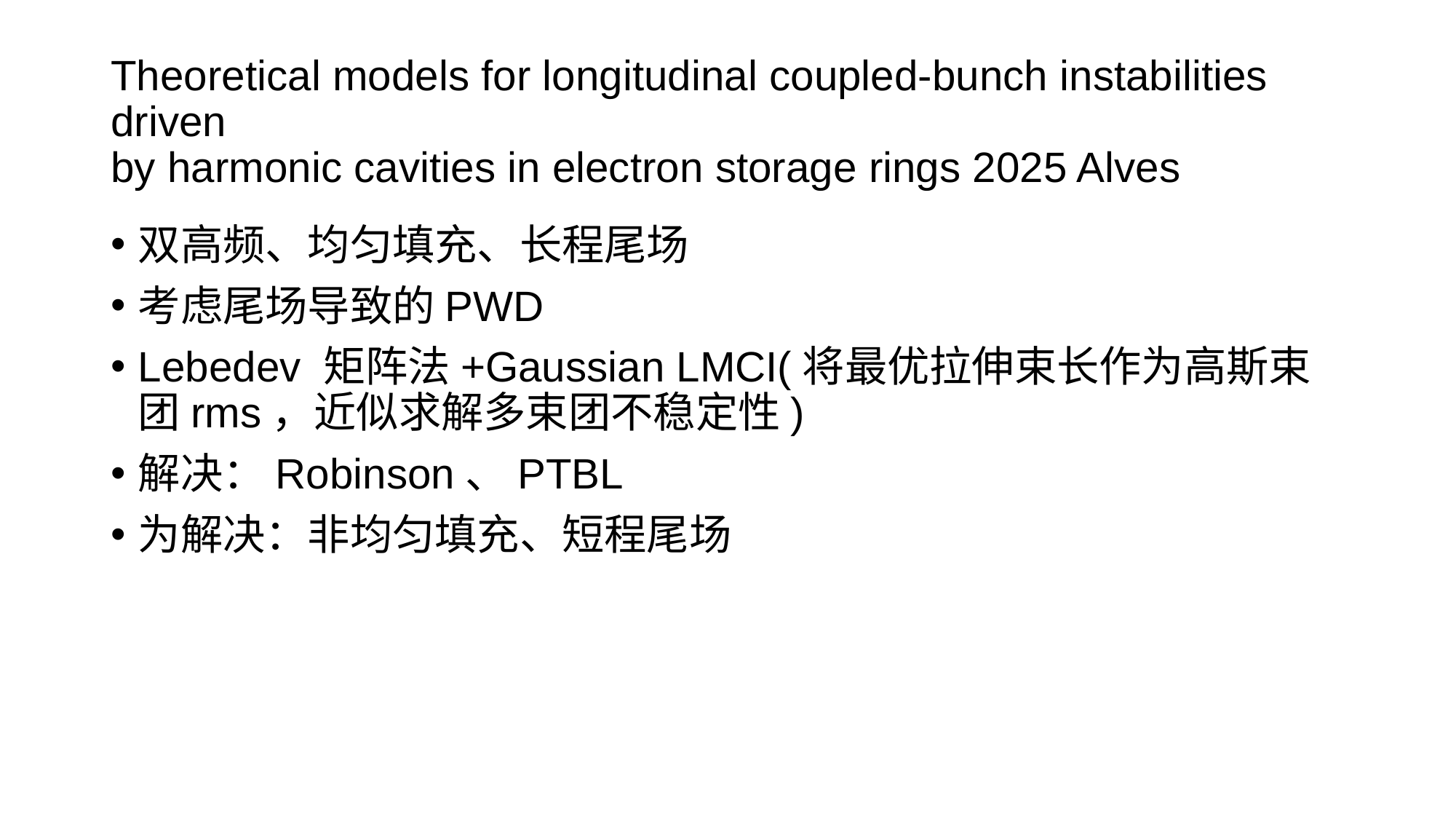

# Theoretical models for longitudinal coupled-bunch instabilities driven by harmonic cavities in electron storage rings 2025 Alves
双高频、均匀填充、长程尾场
考虑尾场导致的PWD
Lebedev 矩阵法+Gaussian LMCI(将最优拉伸束长作为高斯束团rms，近似求解多束团不稳定性)
解决：Robinson、PTBL
为解决：非均匀填充、短程尾场